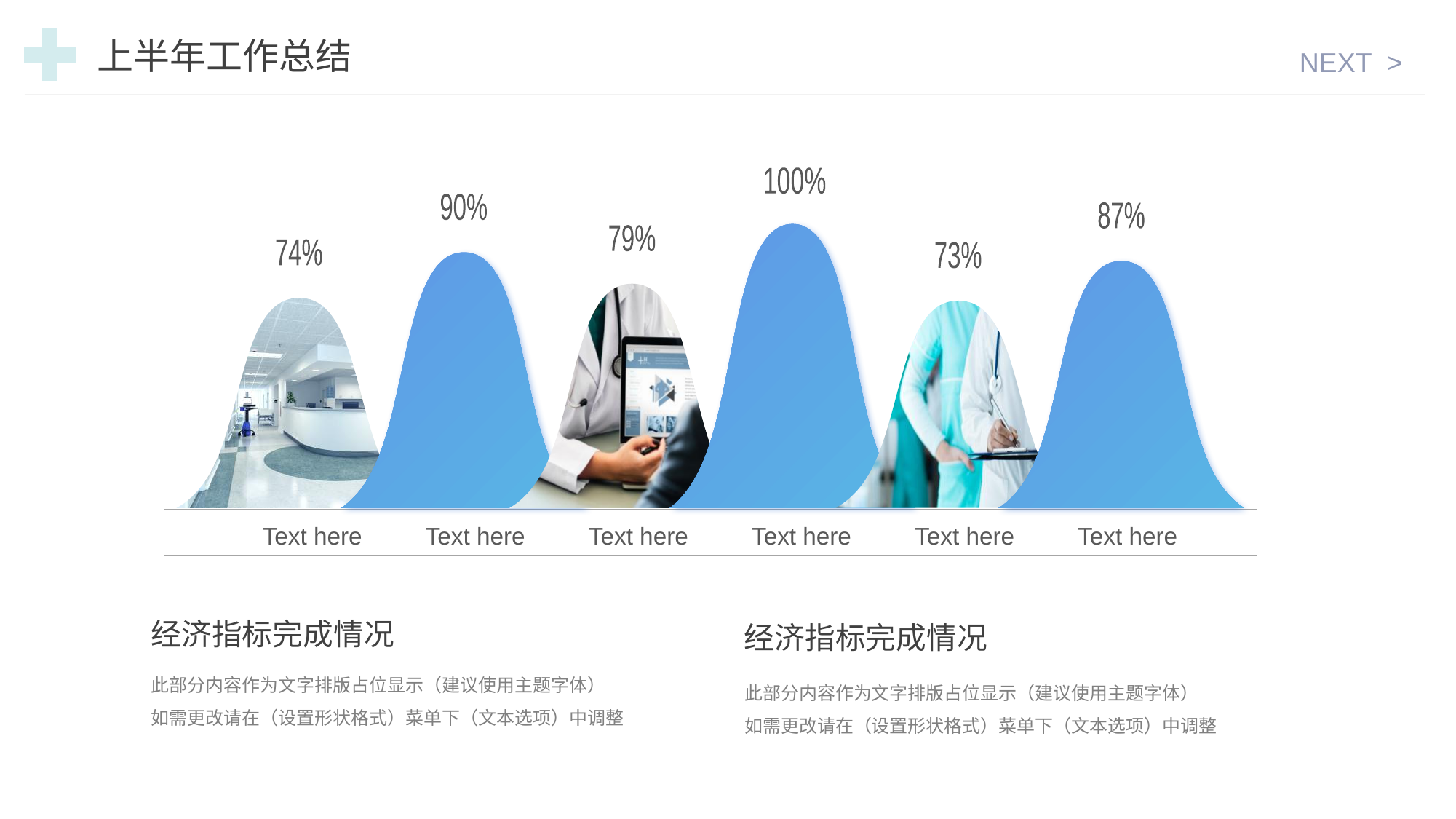

NEXT  >

上半年工作总结
100%
90%
87%

79%
74%
73%

Text here
Text here
Text here
Text here
Text here
Text here
经济指标完成情况
此部分内容作为文字排版占位显示（建议使用主题字体）
如需更改请在（设置形状格式）菜单下（文本选项）中调整
经济指标完成情况
此部分内容作为文字排版占位显示（建议使用主题字体）
如需更改请在（设置形状格式）菜单下（文本选项）中调整